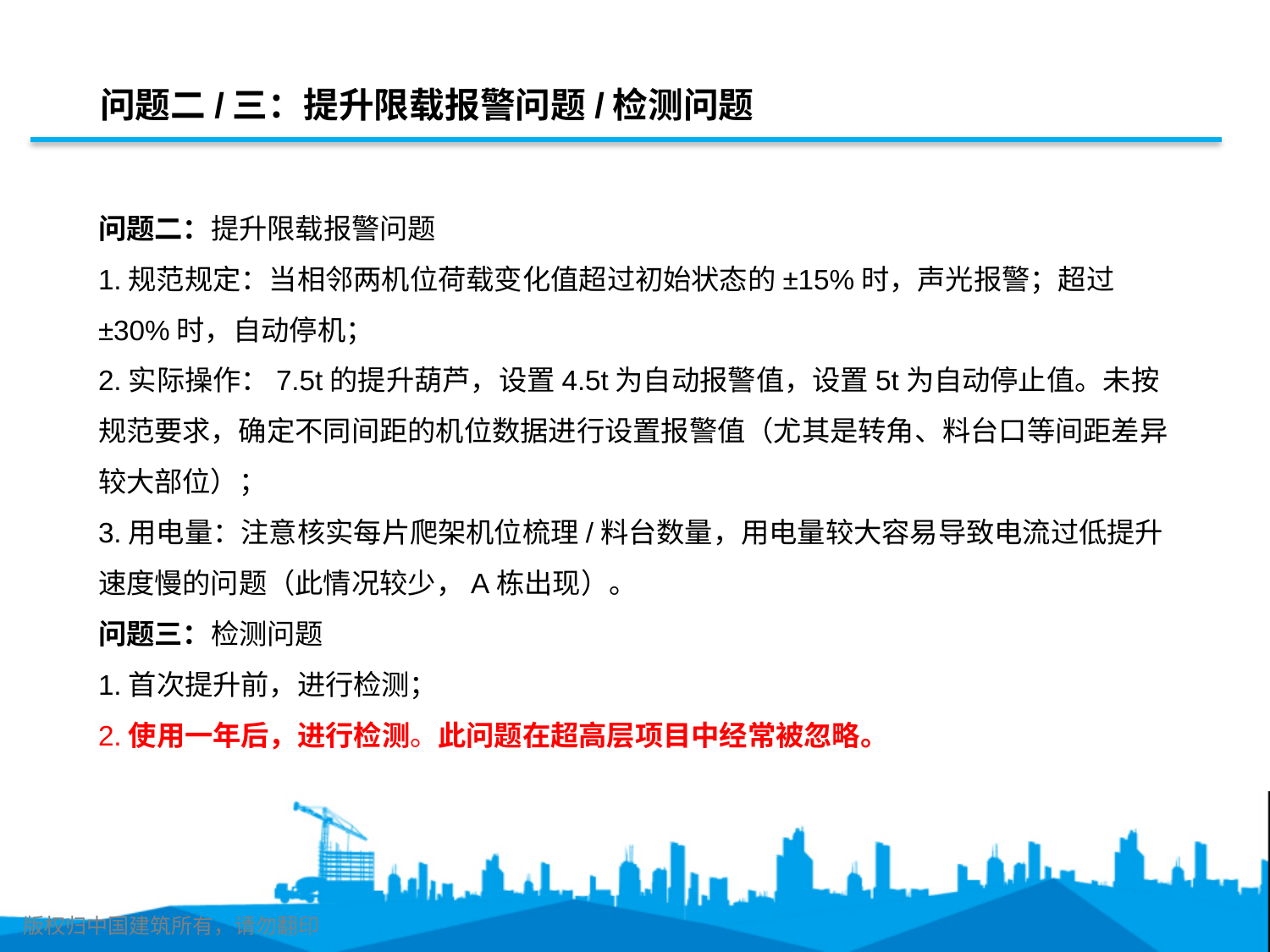

问题二/三：提升限载报警问题/检测问题
问题二：提升限载报警问题
1.规范规定：当相邻两机位荷载变化值超过初始状态的±15%时，声光报警；超过±30%时，自动停机；
2.实际操作：7.5t的提升葫芦，设置4.5t为自动报警值，设置5t为自动停止值。未按规范要求，确定不同间距的机位数据进行设置报警值（尤其是转角、料台口等间距差异较大部位）；
3.用电量：注意核实每片爬架机位梳理/料台数量，用电量较大容易导致电流过低提升速度慢的问题（此情况较少，A栋出现）。
问题三：检测问题
1.首次提升前，进行检测；
2.使用一年后，进行检测。此问题在超高层项目中经常被忽略。
58
版权归中国建筑所有，请勿翻印